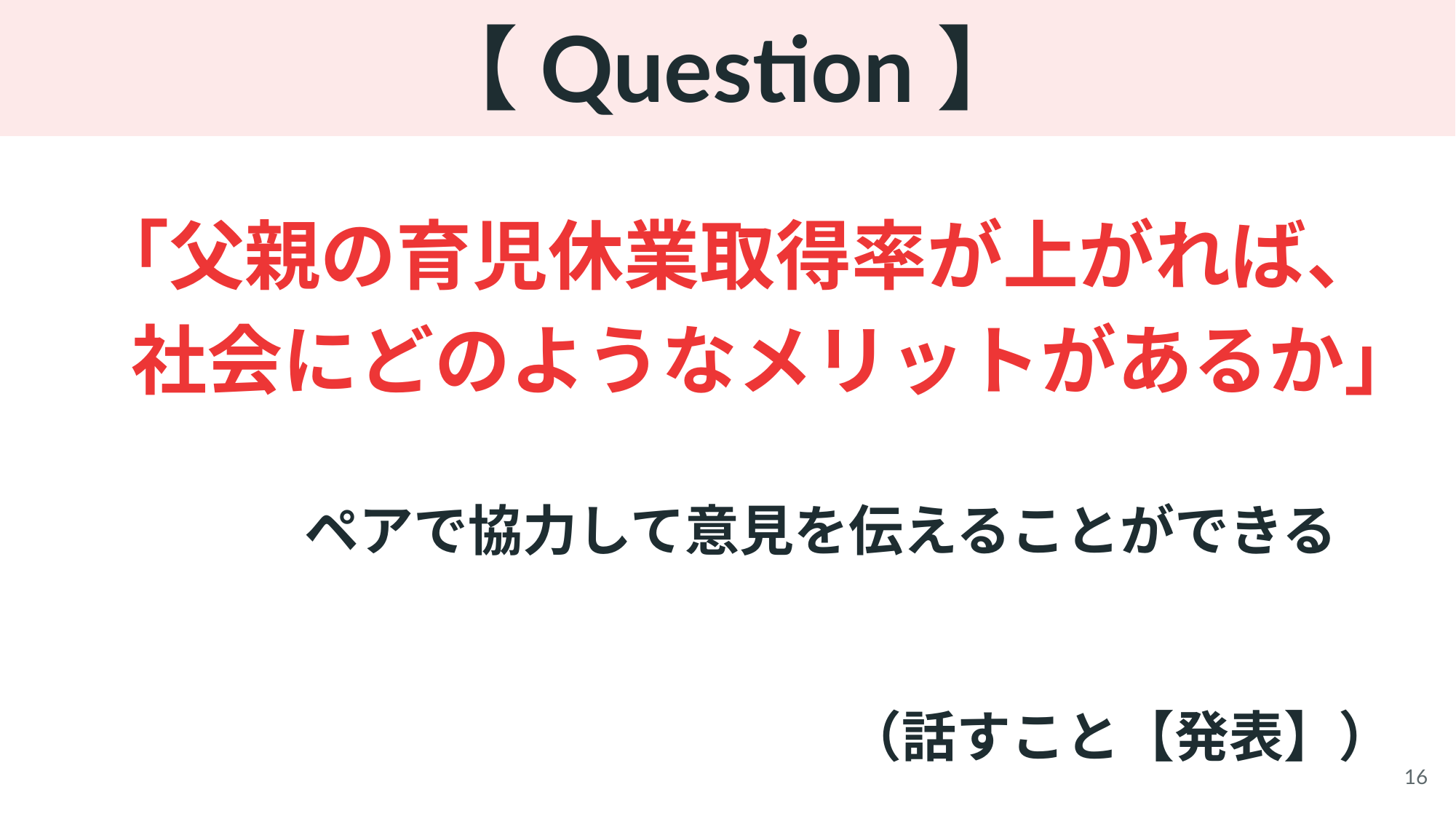

【Question】
「父親の育児休業取得率が上がれば、
　社会にどのようなメリットがあるか」

  　　ペアで協力して意見を伝えることができる

　　　　　　　　　　　　　　（話すこと【発表】）
16